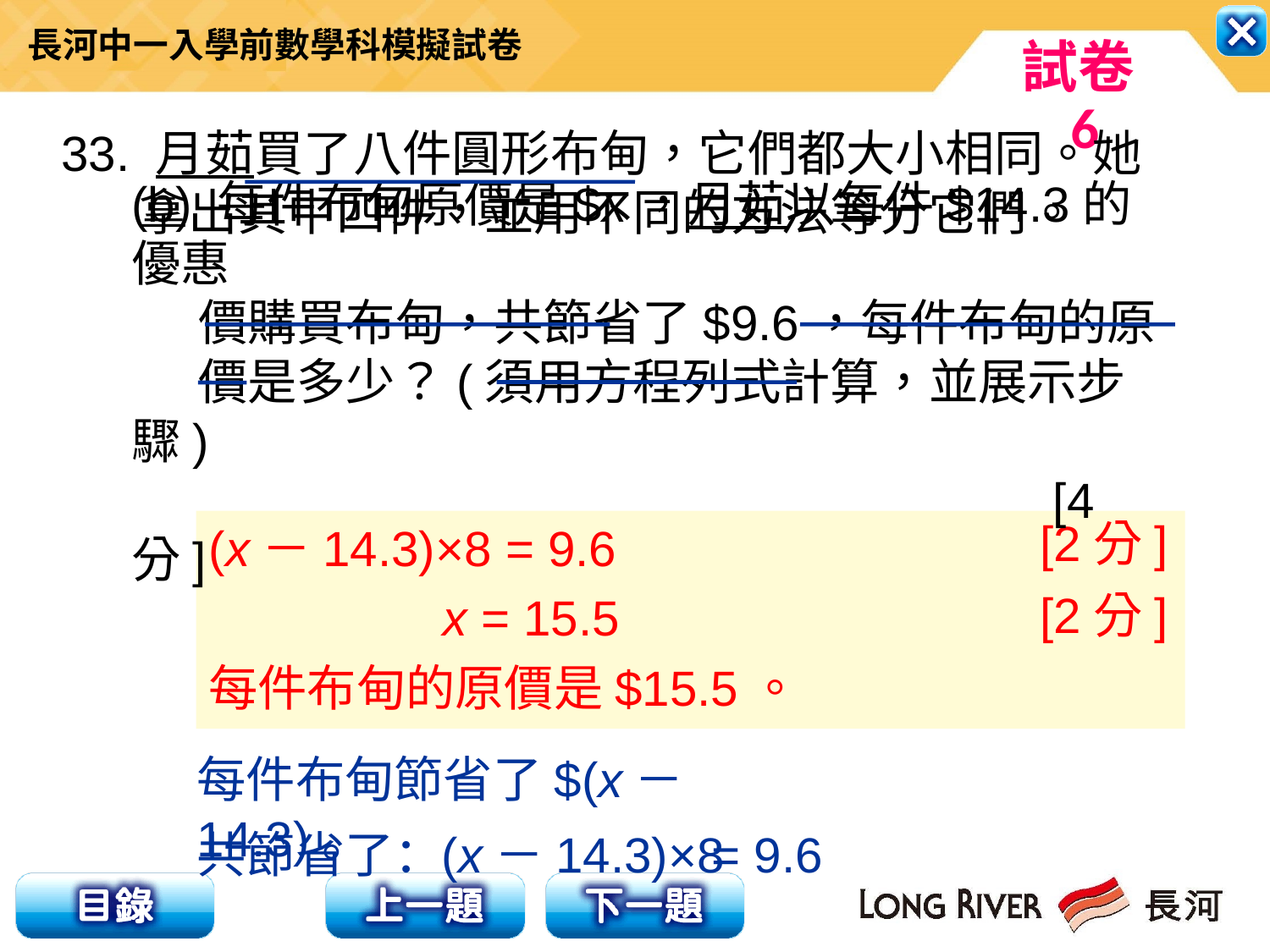

33. 月茹買了八件圓形布甸，它們都大小相同。她
      拿出其中四件，並用不同的方法等分它們。

(b) 每件布甸原價是$x，月茹以每件$14.3的優惠
     價購買布甸，共節省了$9.6，每件布甸的原
     價是多少？(須用方程列式計算，並展示步驟)
                                                                   [4分]

[2分]
(x－14.3)×8 = 9.6
                 x = 15.5
每件布甸的原價是$15.5。

[2分]
每件布甸節省了$(x－14.3)。
共節省了：
(x－14.3)×8
= 9.6